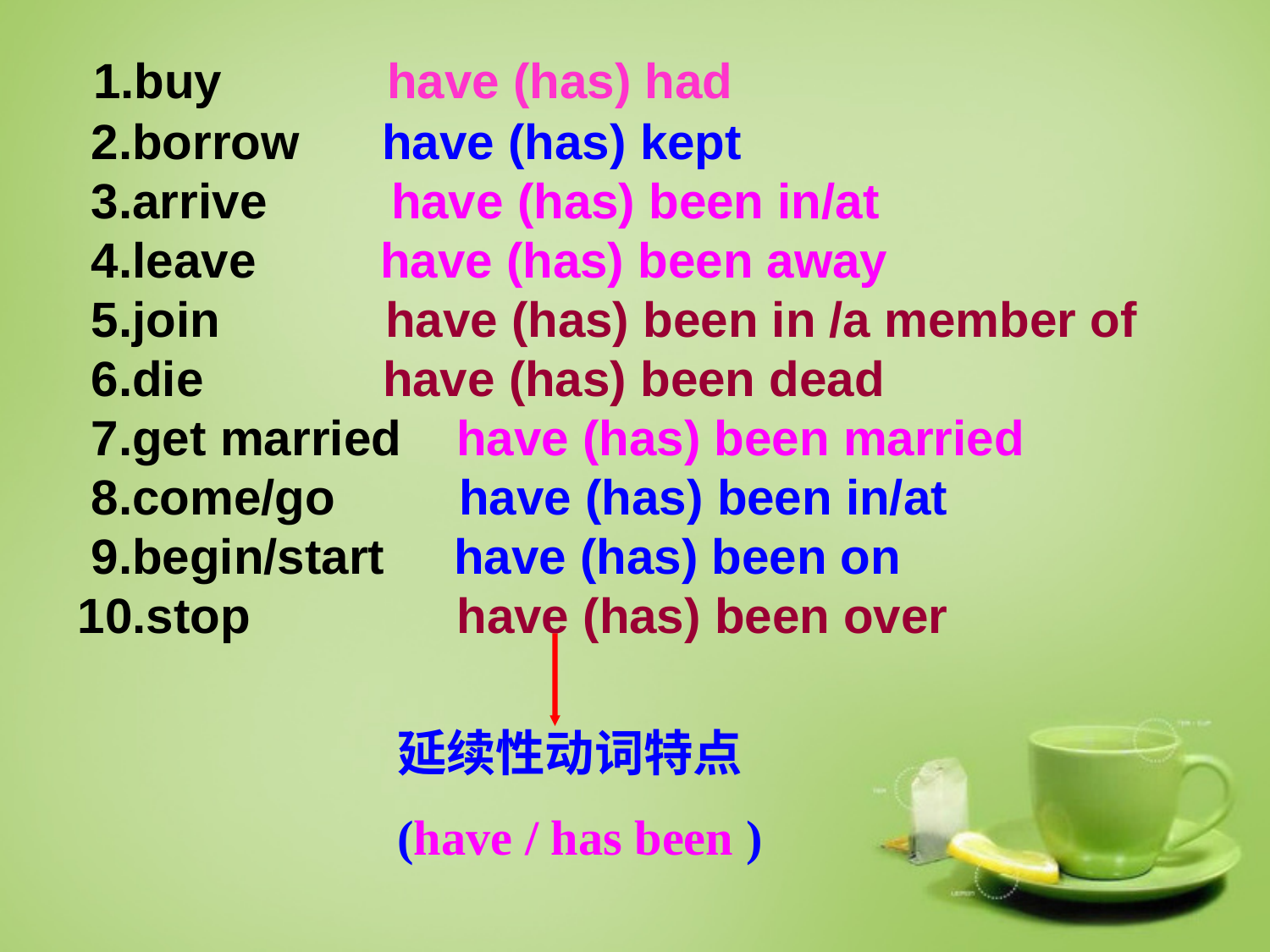

1.buy            have (has) had
 2.borrow      have (has) kept
 3.arrive         have (has) been in/at
 4.leave         have (has) been away
 5.join            have (has) been in /a member of
 6.die             have (has) been dead
 7.get married    have (has) been married
 8.come/go         have (has) been in/at
 9.begin/start     have (has) been on
10.stop               have (has) been over

延续性动词特点
(have / has been )